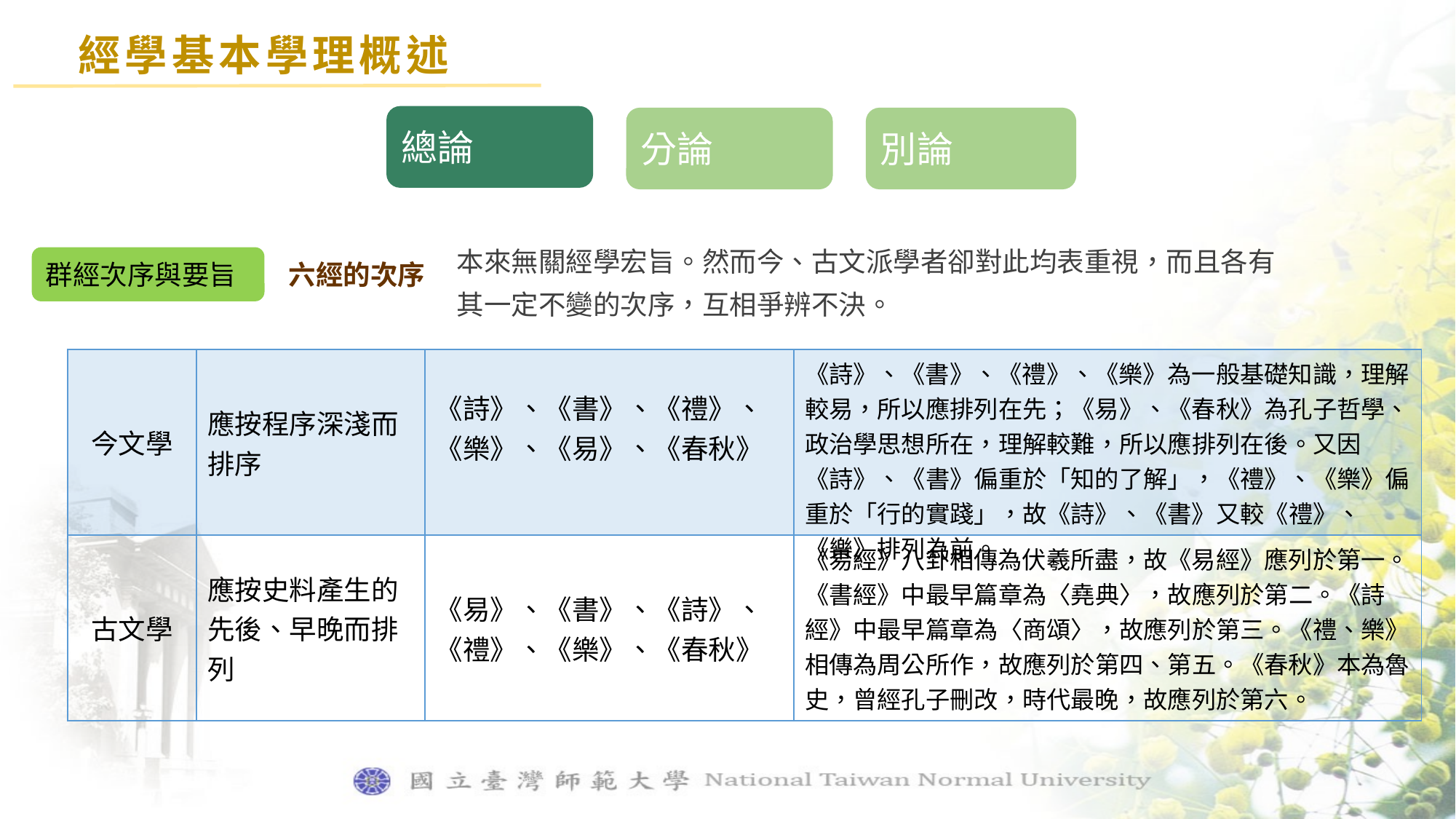

經學基本學理概述
總論
分論
別論
本來無關經學宏旨。然而今、古文派學者卻對此均表重視，而且各有其一定不變的次序，互相爭辨不決。
群經次序與要旨
六經的次序
| 今文學 | 應按程序深淺而排序 | 《詩》、《書》、《禮》、《樂》、《易》、《春秋》 | 《詩》、《書》、《禮》、《樂》為一般基礎知識，理解較易，所以應排列在先；《易》、《春秋》為孔子哲學、政治學思想所在，理解較難，所以應排列在後。又因《詩》、《書》偏重於「知的了解」，《禮》、《樂》偏重於「行的實踐」，故《詩》、《書》又較《禮》、《樂》排列為前。 |
| --- | --- | --- | --- |
| 古文學 | 應按史料產生的先後、早晚而排列 | 《易》、《書》、《詩》、《禮》、《樂》、《春秋》 | 《易經》八卦相傳為伏羲所盡，故《易經》應列於第一。《書經》中最早篇章為〈堯典〉，故應列於第二。《詩經》中最早篇章為〈商頌〉，故應列於第三。《禮、樂》相傳為周公所作，故應列於第四、第五。《春秋》本為魯史，曾經孔子刪改，時代最晚，故應列於第六。 |